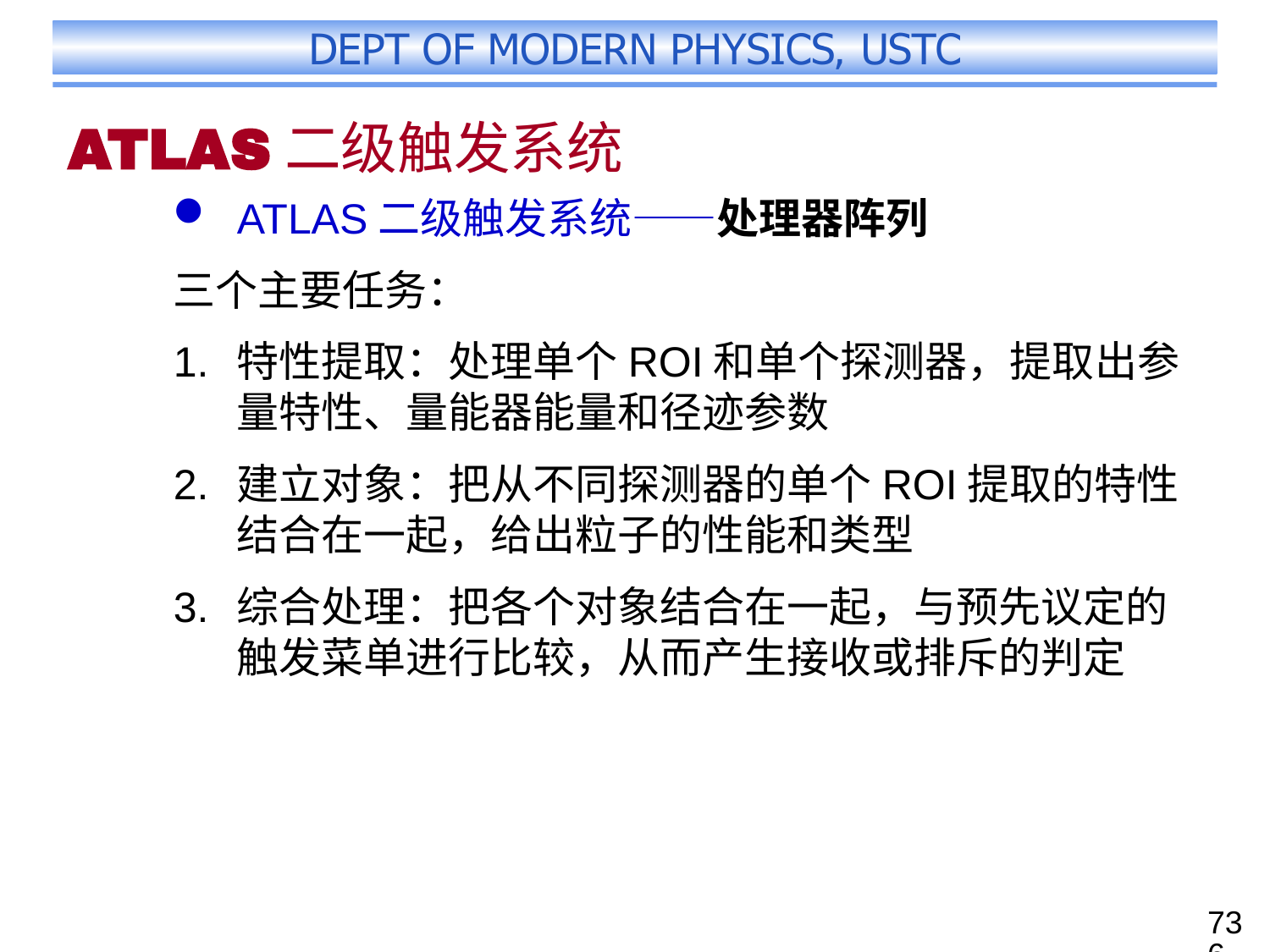

# ATLAS二级触发系统
ATLAS二级触发系统——处理器阵列
三个主要任务：
特性提取：处理单个ROI和单个探测器，提取出参量特性、量能器能量和径迹参数
建立对象：把从不同探测器的单个ROI提取的特性结合在一起，给出粒子的性能和类型
综合处理：把各个对象结合在一起，与预先议定的触发菜单进行比较，从而产生接收或排斥的判定

736